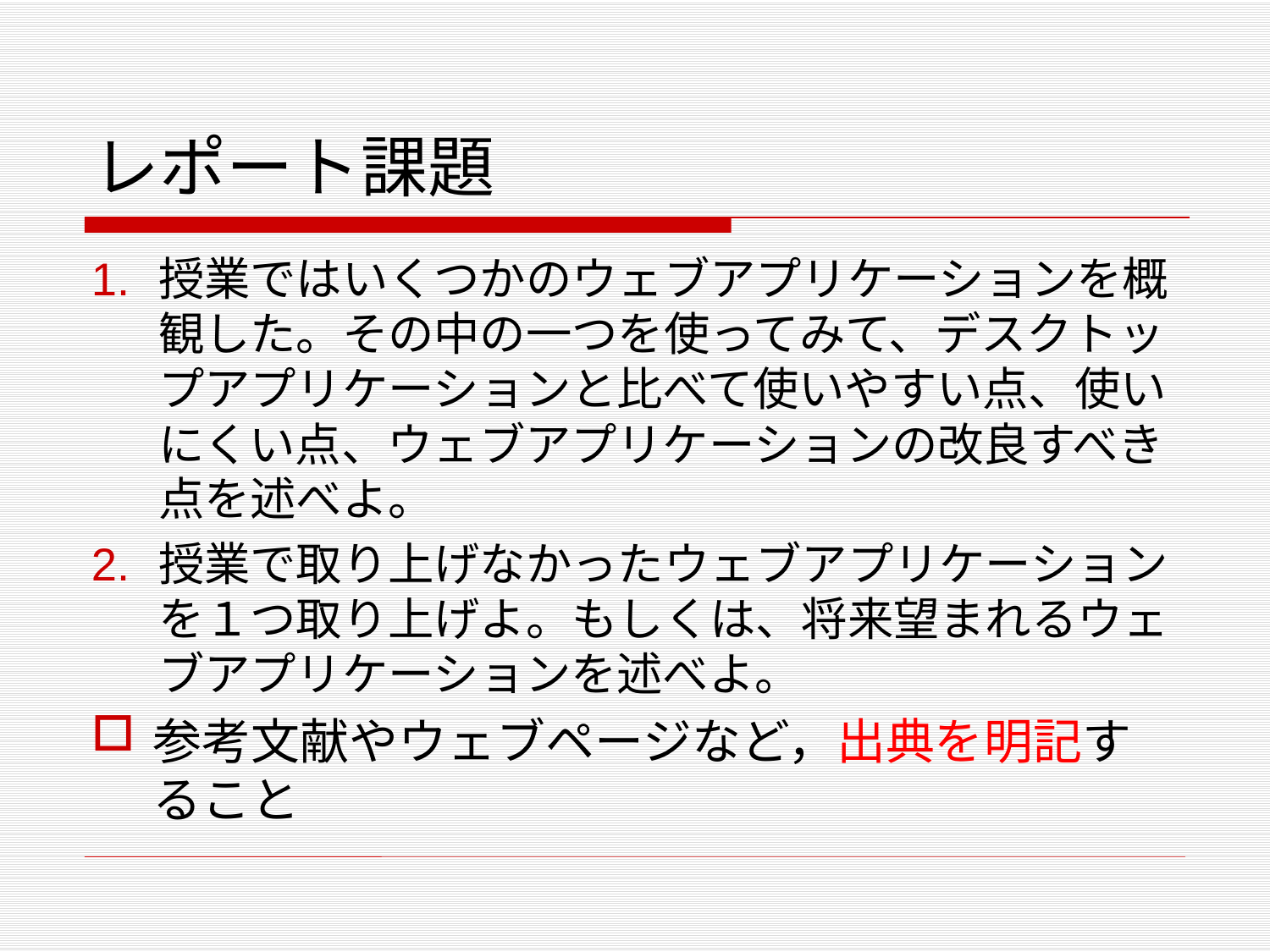

# レポート課題
授業ではいくつかのウェブアプリケーションを概観した。その中の一つを使ってみて、デスクトップアプリケーションと比べて使いやすい点、使いにくい点、ウェブアプリケーションの改良すべき点を述べよ。
授業で取り上げなかったウェブアプリケーションを１つ取り上げよ。もしくは、将来望まれるウェブアプリケーションを述べよ。
参考文献やウェブページなど，出典を明記すること